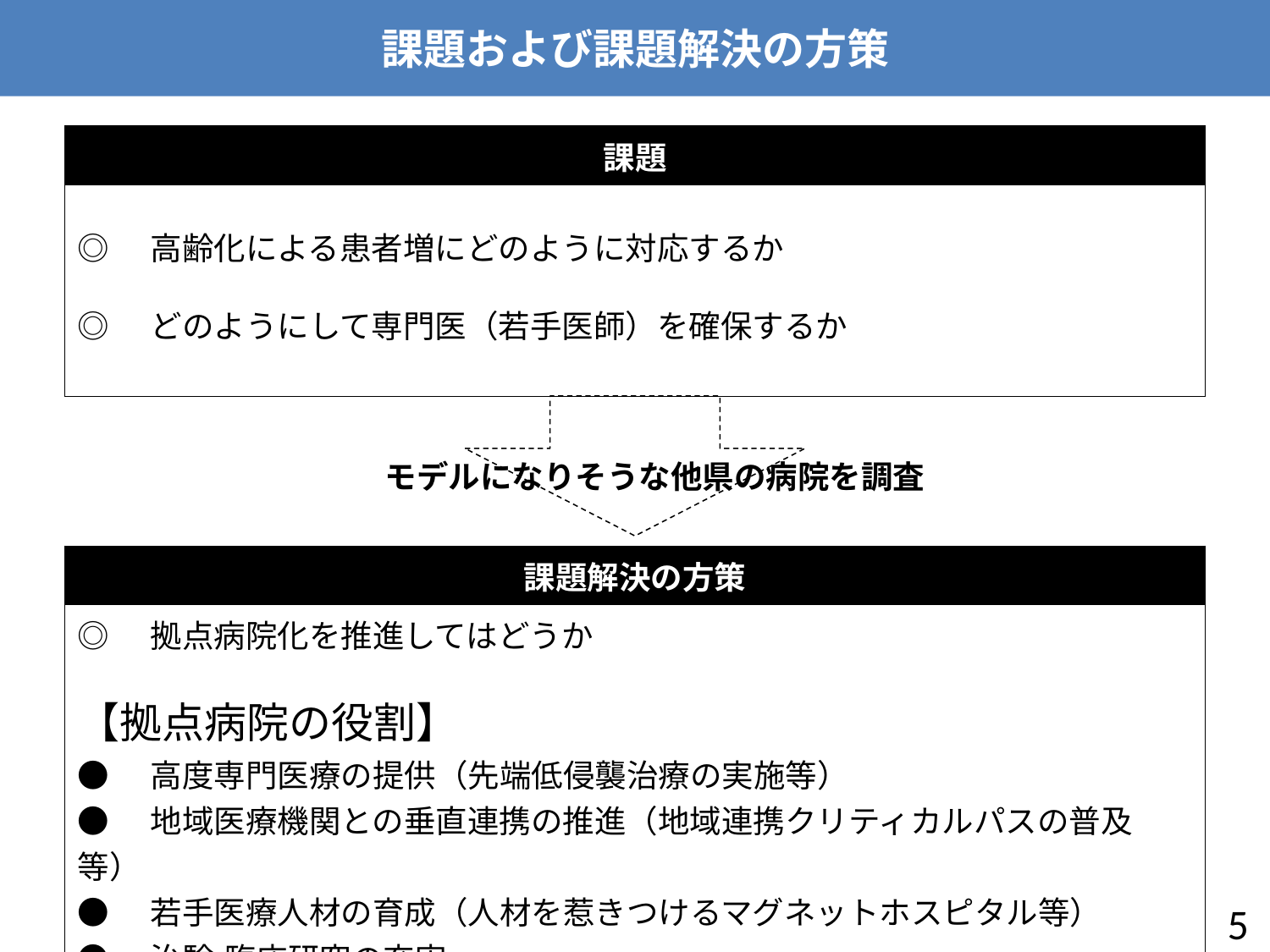

課題および課題解決の方策
| 課題 |
| --- |
| ◎　高齢化による患者増にどのように対応するか ◎　どのようにして専門医（若手医師）を確保するか |

モデルになりそうな他県の病院を調査
| 課題解決の方策 |
| --- |
| ◎　拠点病院化を推進してはどうか 【拠点病院の役割】 ●　高度専門医療の提供（先端低侵襲治療の実施等） ●　地域医療機関との垂直連携の推進（地域連携クリティカルパスの普及等） ●　若手医療人材の育成（人材を惹きつけるマグネットホスピタル等） ●　治験・臨床研究の充実 ●　患者に対する相談支援・情報提供（脳心臓血管手帳の利用等） |
5